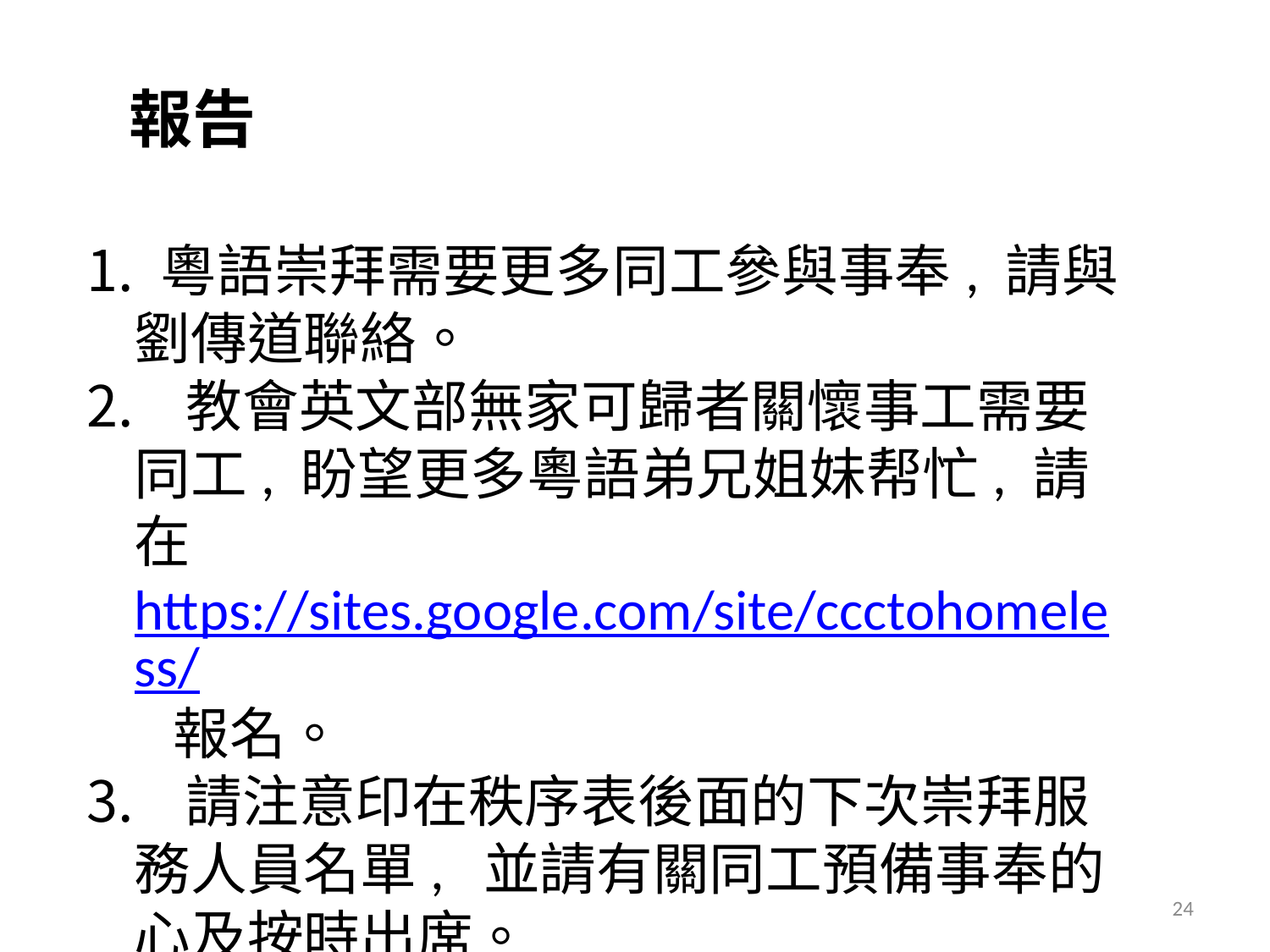

# 報告
 粵語崇拜需要更多同工參與事奉, 請與劉傳道聯絡。
   教會英文部無家可歸者關懷事工需要同工, 盼望更多粵語弟兄姐妹帮忙, 請在 https://sites.google.com/site/ccctohomeless/  報名。
   請注意印在秩序表後面的下次崇拜服務人員名單,  並請有關同工預備事奉的心及按時出席。
24